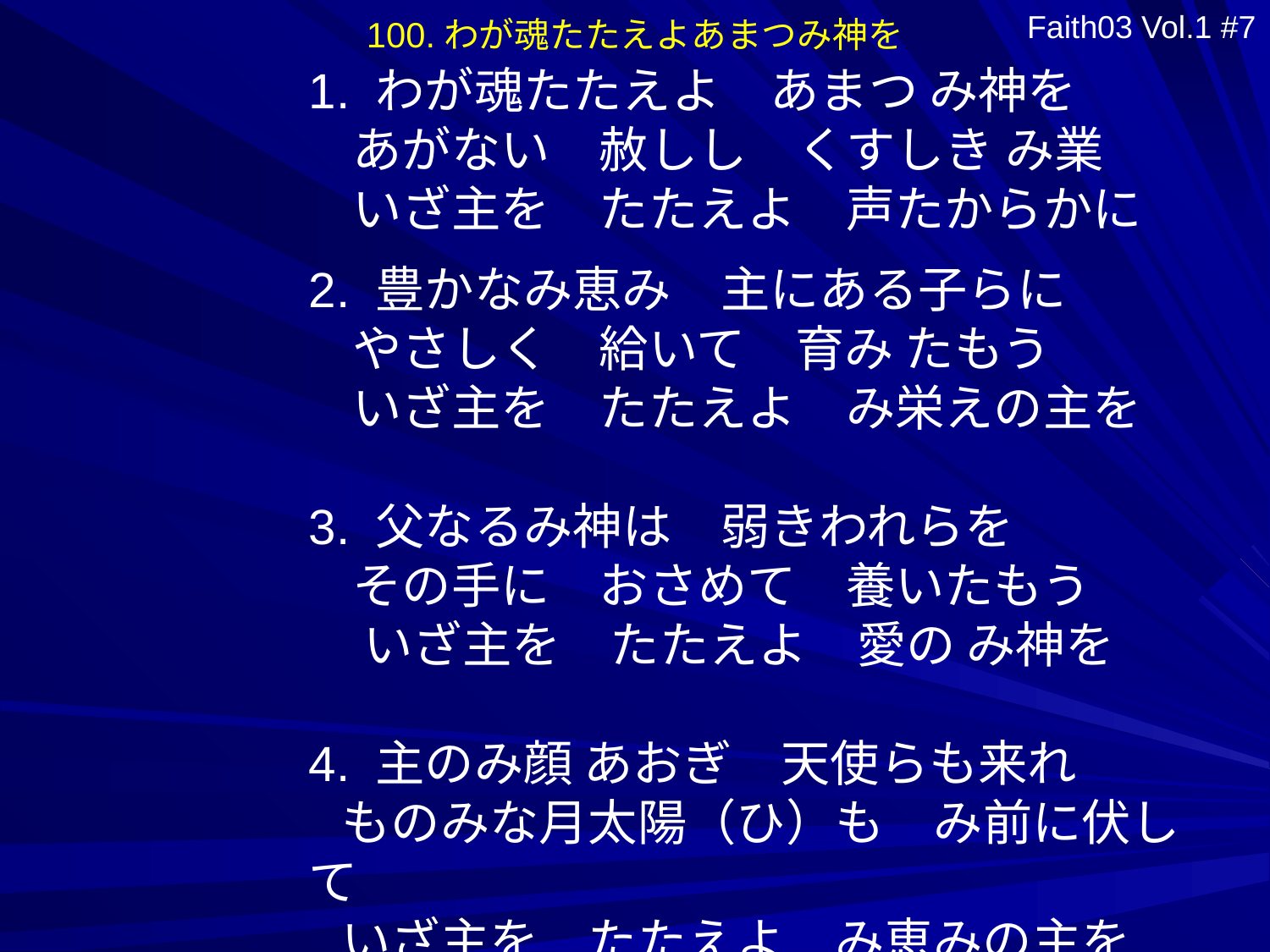

100.わが魂たたえよあまつみ神を
Faith03 Vol.1 #7
1. わが魂たたえよ　あまつ み神を
    あがない　赦しし　くすしき み業
    いざ主を　たたえよ　声たからかに
2. 豊かなみ恵み　主にある子らに
    やさしく　給いて　育み たもう
    いざ主を　たたえよ　み栄えの主を
3. 父なるみ神は　弱きわれらを
    その手に　おさめて　養いたもう
     いざ主を　たたえよ　愛の み神を
4. 主のみ顔 あおぎ　天使らも来れ
   ものみな月太陽（ひ）も　み前に伏して
   いざ主を　たたえよ　み恵みの主を